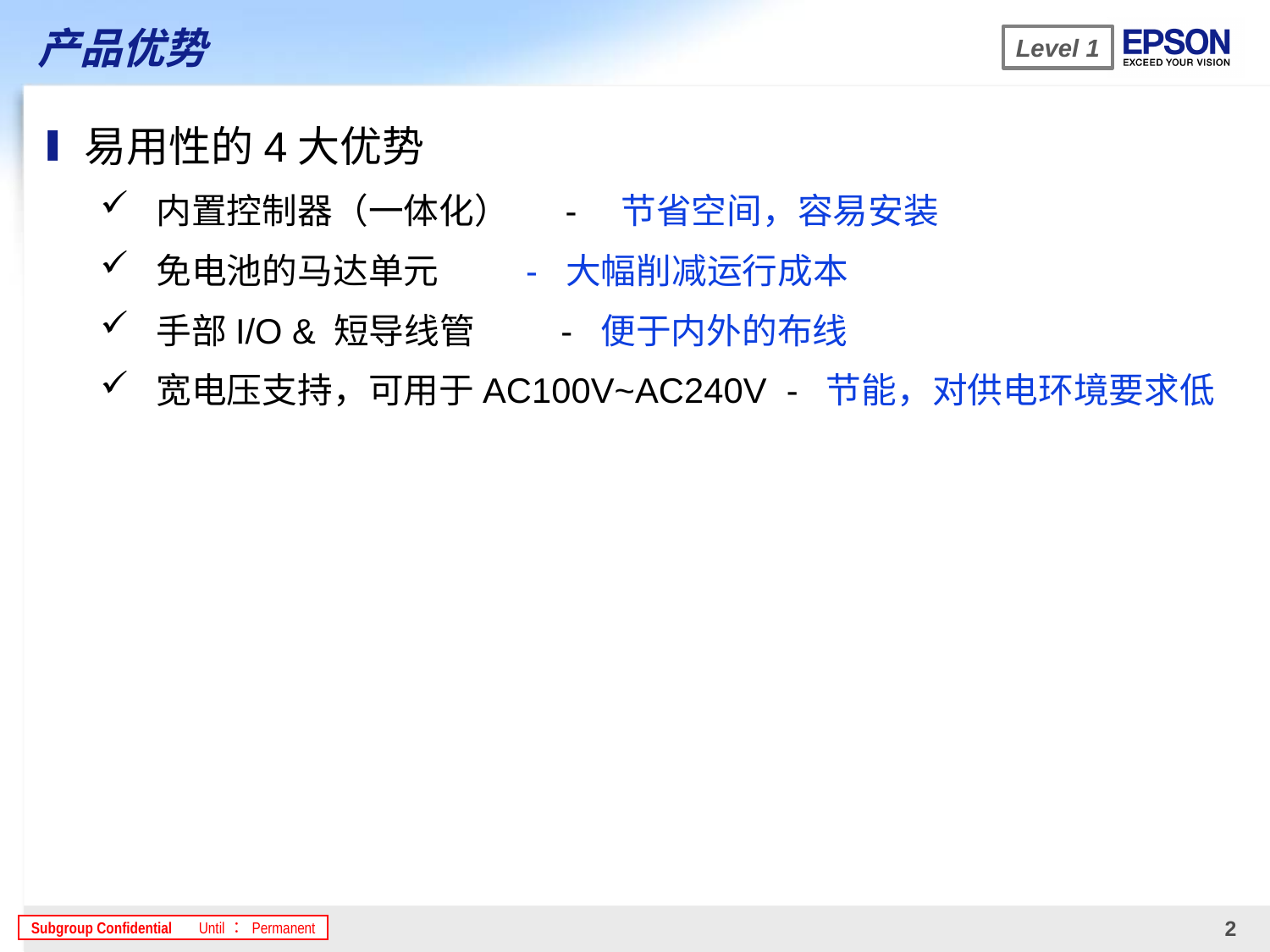

# 产品优势
Level 1
易用性的4大优势
 内置控制器（一体化）      -　节省空间，容易安装
 免电池的马达单元          -  大幅削减运行成本
 手部I/O & 短导线管	    -  便于内外的布线
 宽电压支持，可用于AC100V~AC240V  -  节能，对供电环境要求低